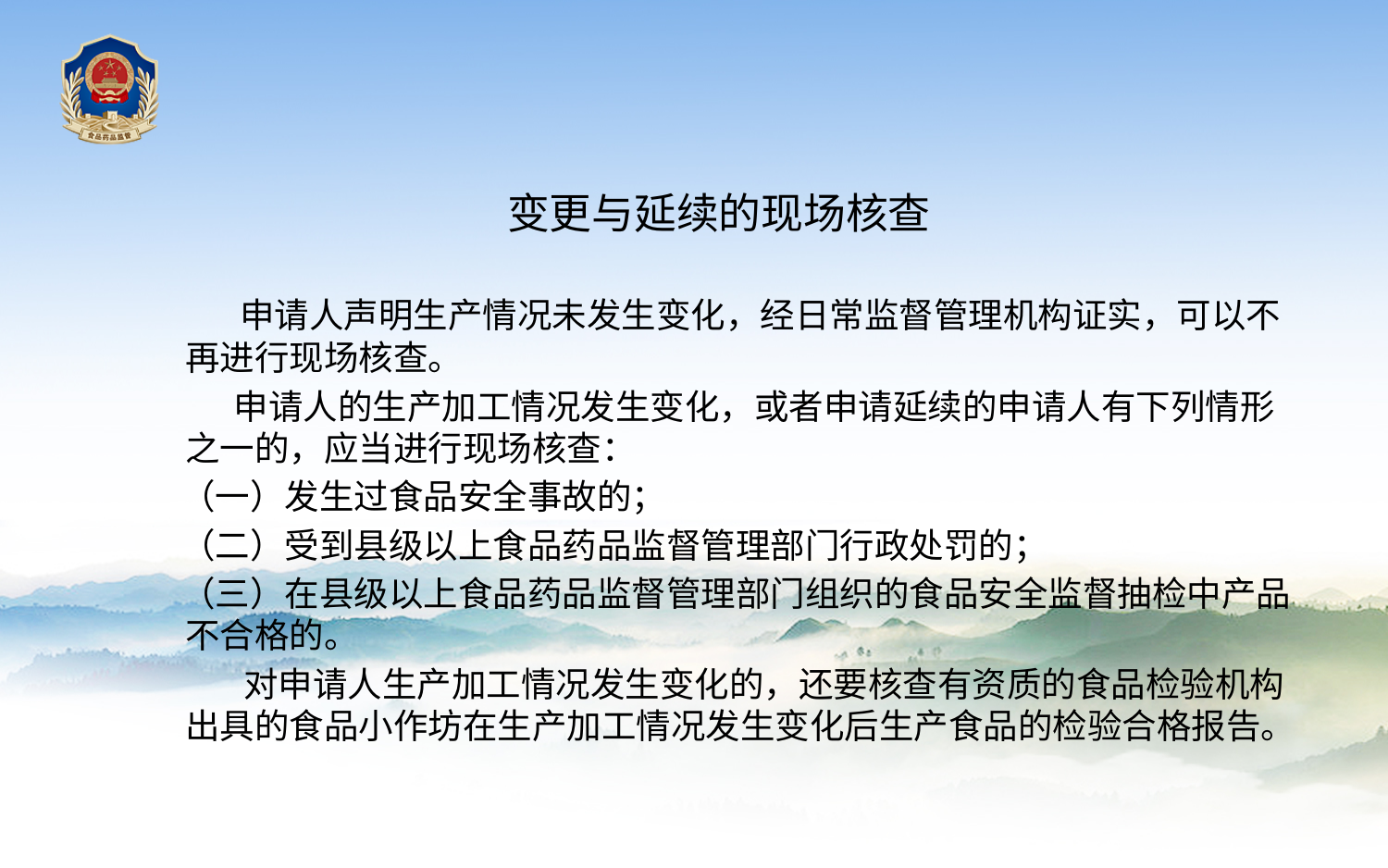

变更与延续的现场核查

　        申请人声明生产情况未发生变化，经日常监督管理机构证实，可以不再进行现场核查。
　　    申请人的生产加工情况发生变化，或者申请延续的申请人有下列情形之一的，应当进行现场核查：
     （一）发生过食品安全事故的；
     （二）受到县级以上食品药品监督管理部门行政处罚的；
     （三）在县级以上食品药品监督管理部门组织的食品安全监督抽检中产品不合格的。
             对申请人生产加工情况发生变化的，还要核查有资质的食品检验机构出具的食品小作坊在生产加工情况发生变化后生产食品的检验合格报告。